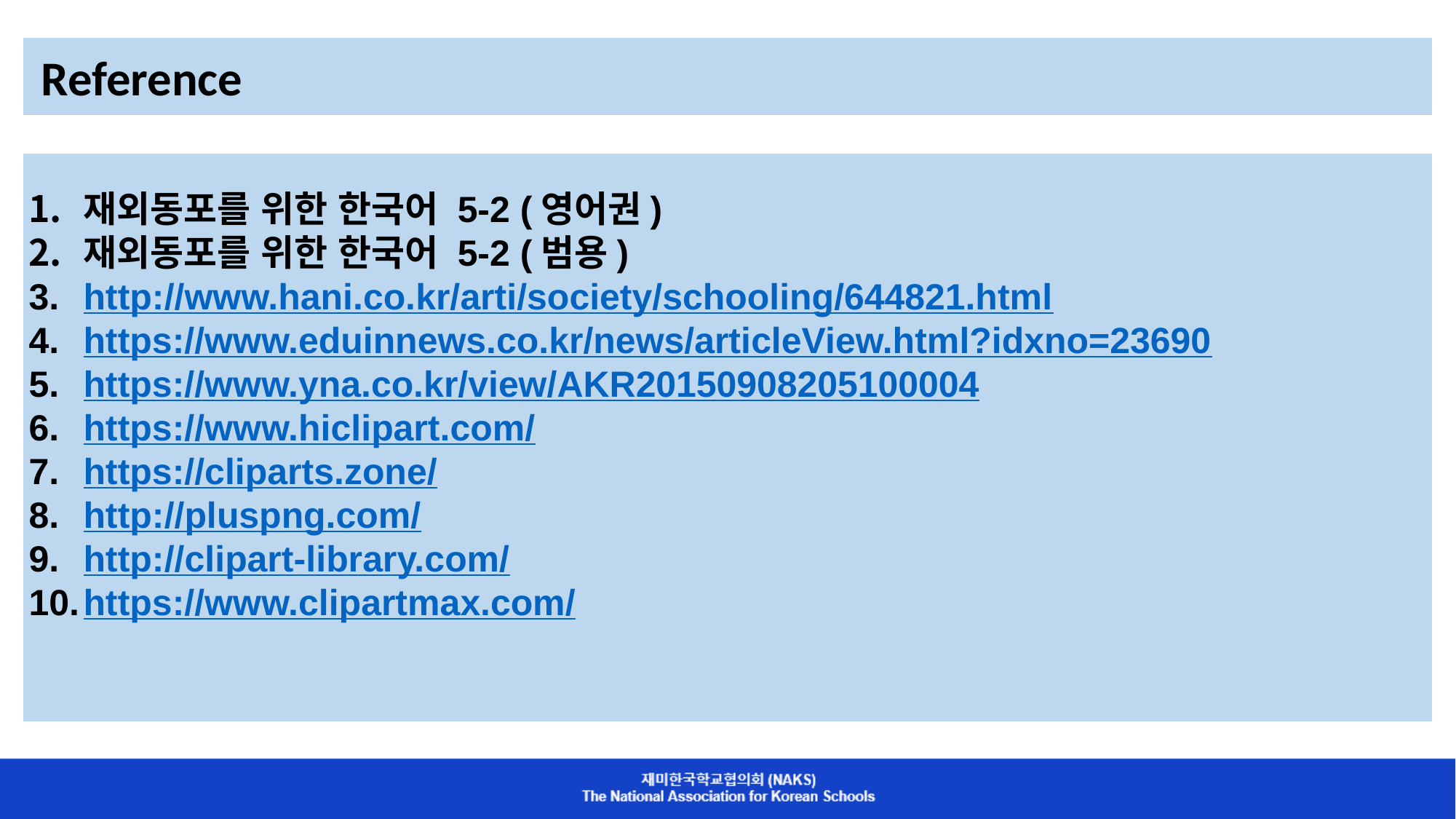

Reference

재외동포를 위한 한국어 5-2 (영어권)
재외동포를 위한 한국어 5-2 (범용)
http://www.hani.co.kr/arti/society/schooling/644821.html
https://www.eduinnews.co.kr/news/articleView.html?idxno=23690
https://www.yna.co.kr/view/AKR20150908205100004
https://www.hiclipart.com/
https://cliparts.zone/
http://pluspng.com/
http://clipart-library.com/
https://www.clipartmax.com/